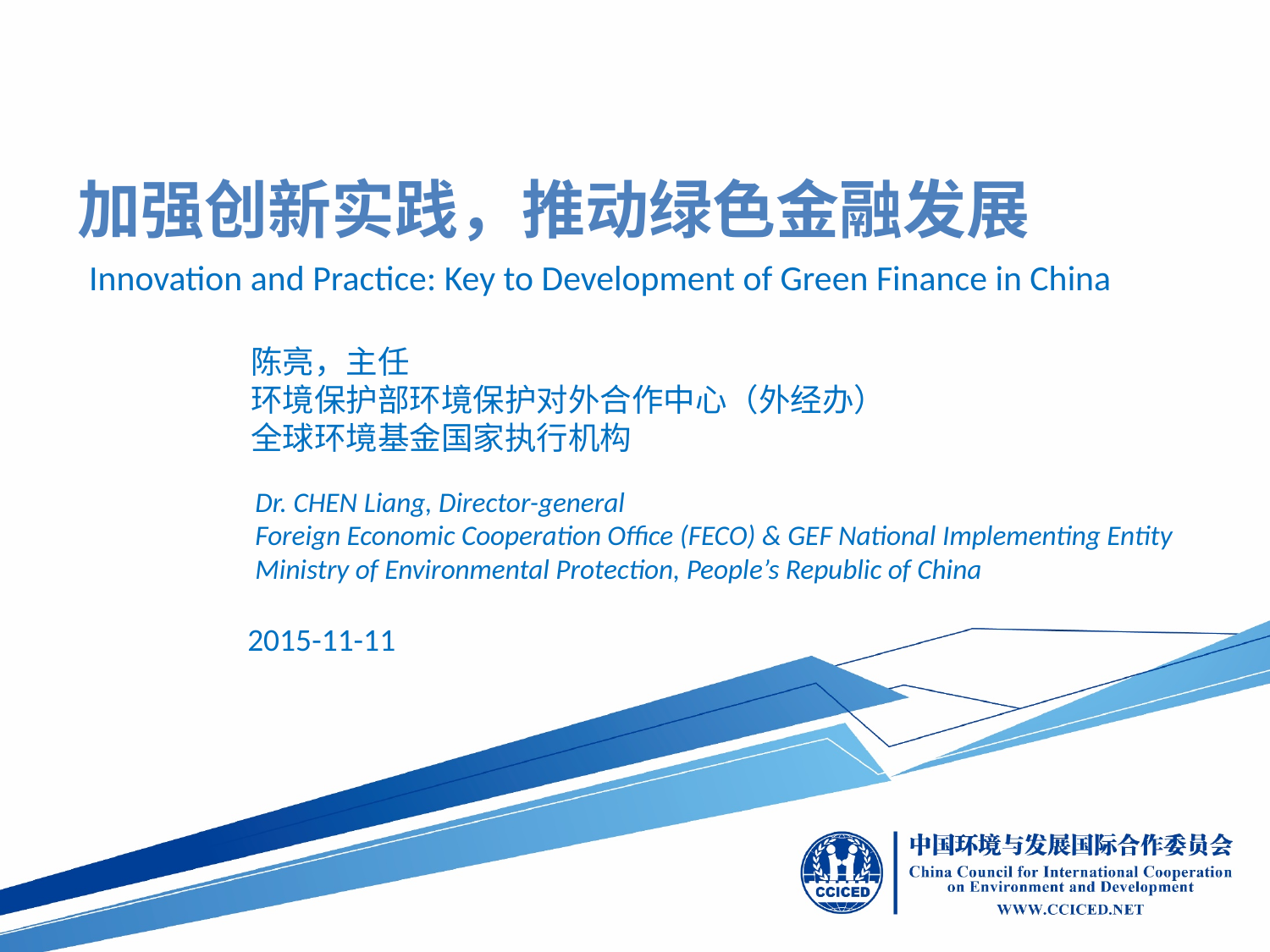

加强创新实践，推动绿色金融发展
Innovation and Practice: Key to Development of Green Finance in China
陈亮，主任
环境保护部环境保护对外合作中心（外经办）
全球环境基金国家执行机构
Dr. CHEN Liang, Director-general
Foreign Economic Cooperation Office (FECO) & GEF National Implementing Entity
Ministry of Environmental Protection, People’s Republic of China
2015-11-11